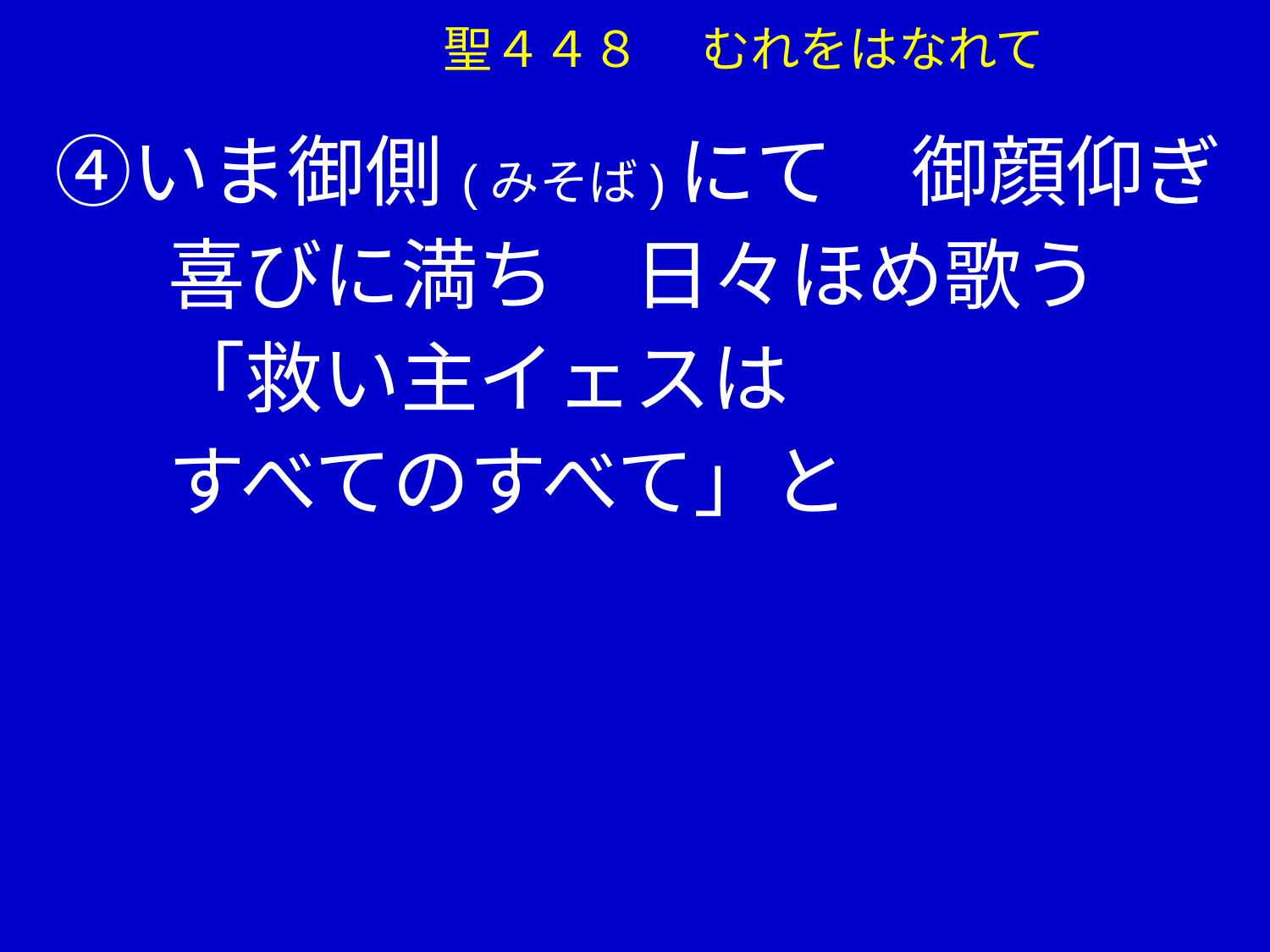

聖４４８ 　むれをはなれて
　④いま御側(みそば)にて　御顔仰ぎ
　　喜びに満ち　日々ほめ歌う
　　「救い主イェスは
　　すべてのすべて」と